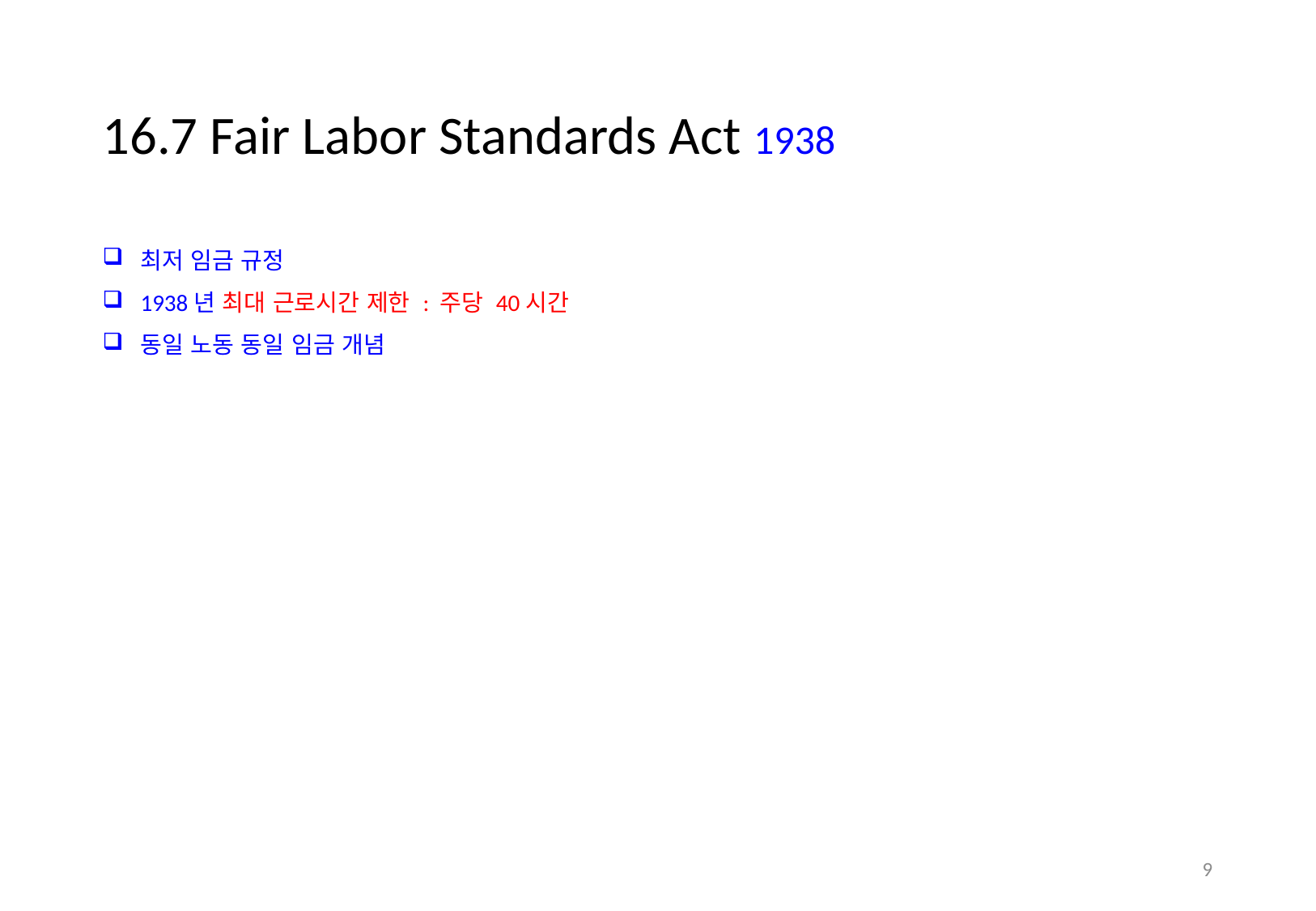

# 16.7 Fair Labor Standards Act 1938
최저 임금 규정
1938년 최대 근로시간 제한 : 주당 40시간
동일 노동 동일 임금 개념
9